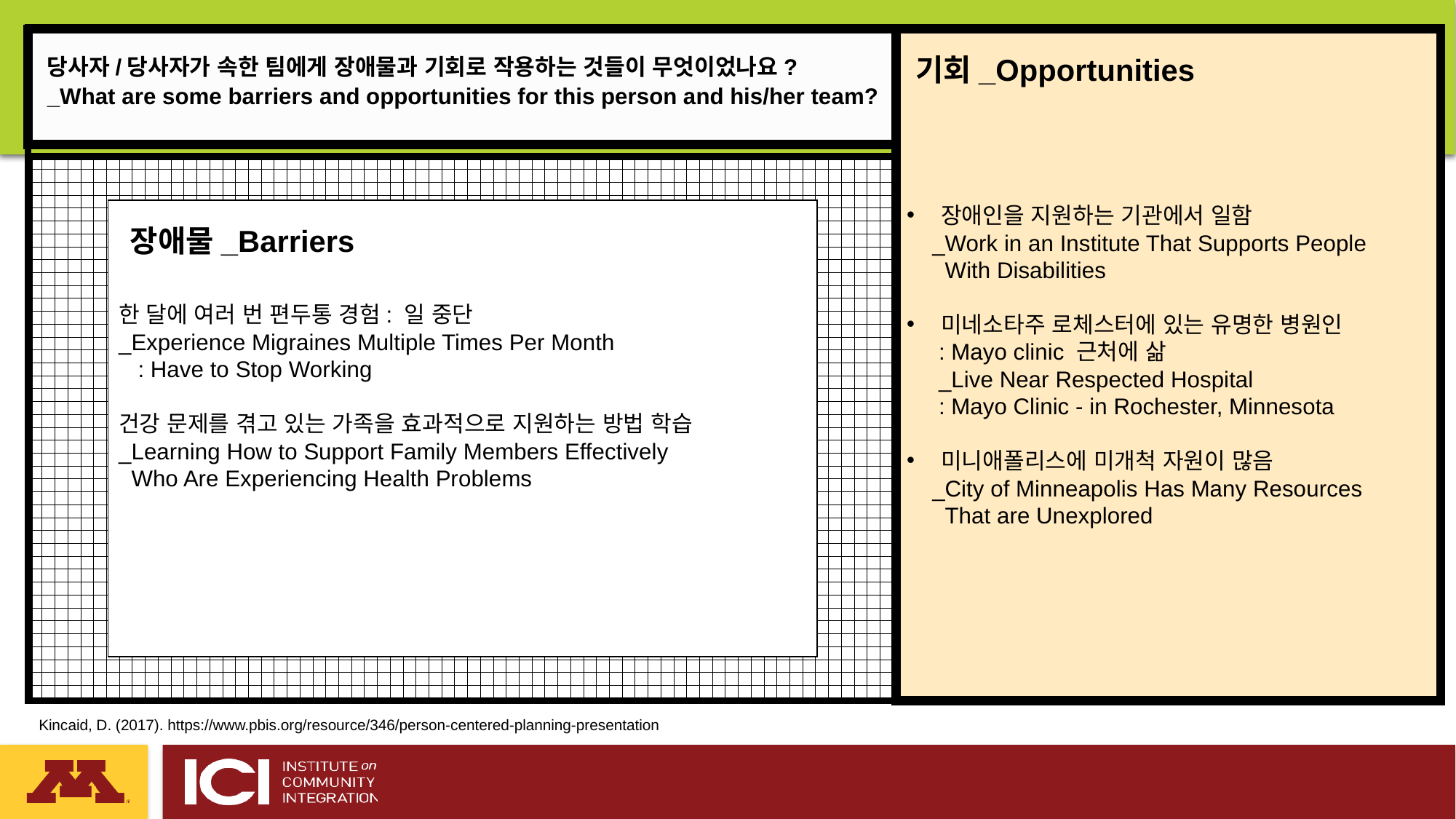

장애인을 지원하는 기관에서 일함
    _Work in an Institute That Supports People
      With Disabilities

미네소타주 로체스터에 있는 유명한 병원인
     : Mayo clinic 근처에 삶
     _Live Near Respected Hospital
     : Mayo Clinic - in Rochester, Minnesota

미니애폴리스에 미개척 자원이 많음
    _City of Minneapolis Has Many Resources
      That are Unexplored

기회_Opportunities
당사자/당사자가 속한 팀에게 장애물과 기회로 작용하는 것들이 무엇이었나요?
_What are some barriers and opportunities for this person and his/her team?

한 달에 여러 번 편두통 경험: 일 중단
_Experience Migraines Multiple Times Per Month
   : Have to Stop Working

건강 문제를 겪고 있는 가족을 효과적으로 지원하는 방법 학습
_Learning How to Support Family Members Effectively
  Who Are Experiencing Health Problems

장애물_Barriers
Kincaid, D. (2017). https://www.pbis.org/resource/346/person-centered-planning-presentation